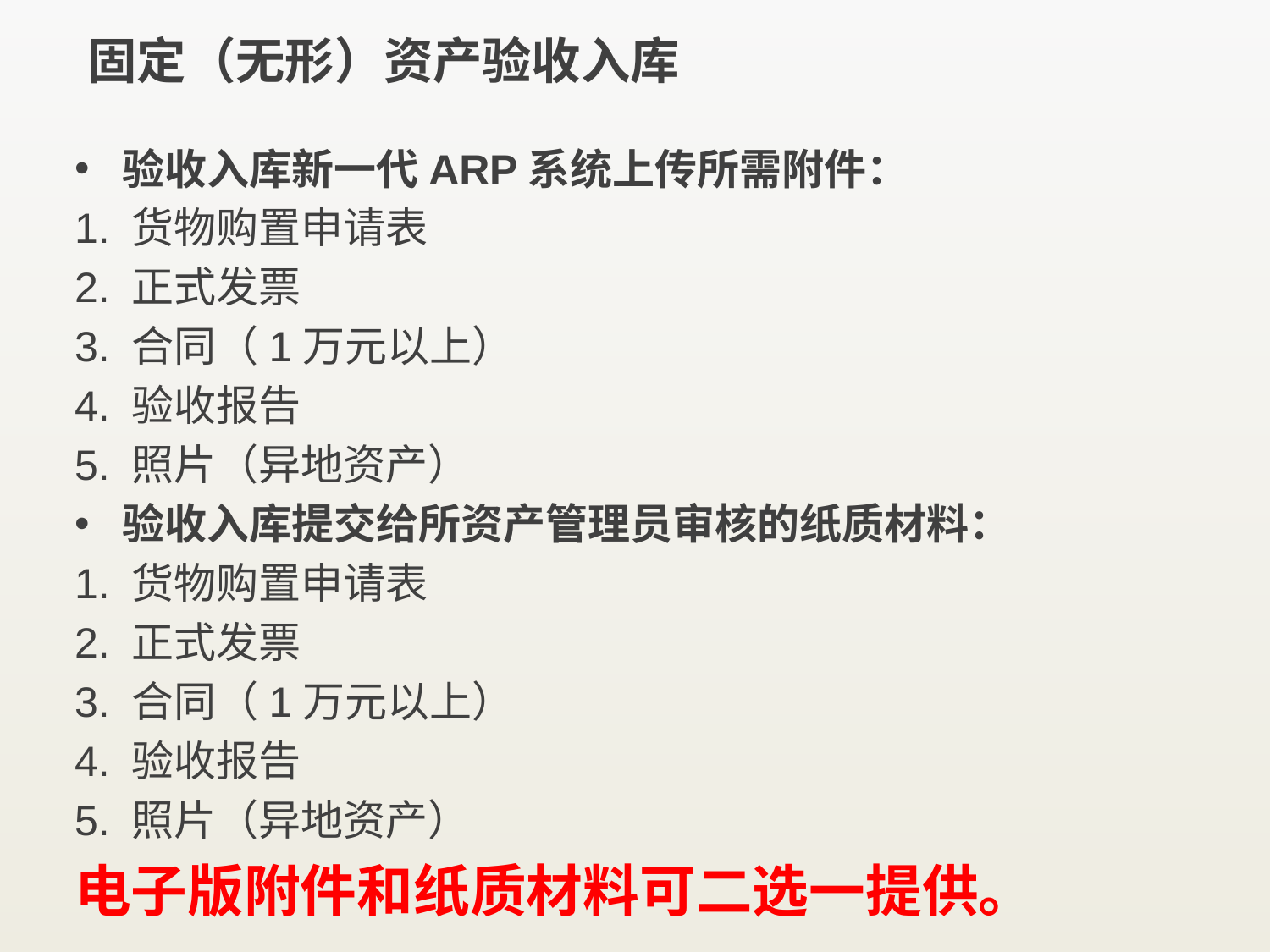

# 固定（无形）资产验收入库
验收入库新一代ARP系统上传所需附件：
1. 货物购置申请表
2. 正式发票
3. 合同（1万元以上）
4. 验收报告
5. 照片（异地资产）
验收入库提交给所资产管理员审核的纸质材料：
1. 货物购置申请表
2. 正式发票
3. 合同（1万元以上）
4. 验收报告
5. 照片（异地资产）
电子版附件和纸质材料可二选一提供。